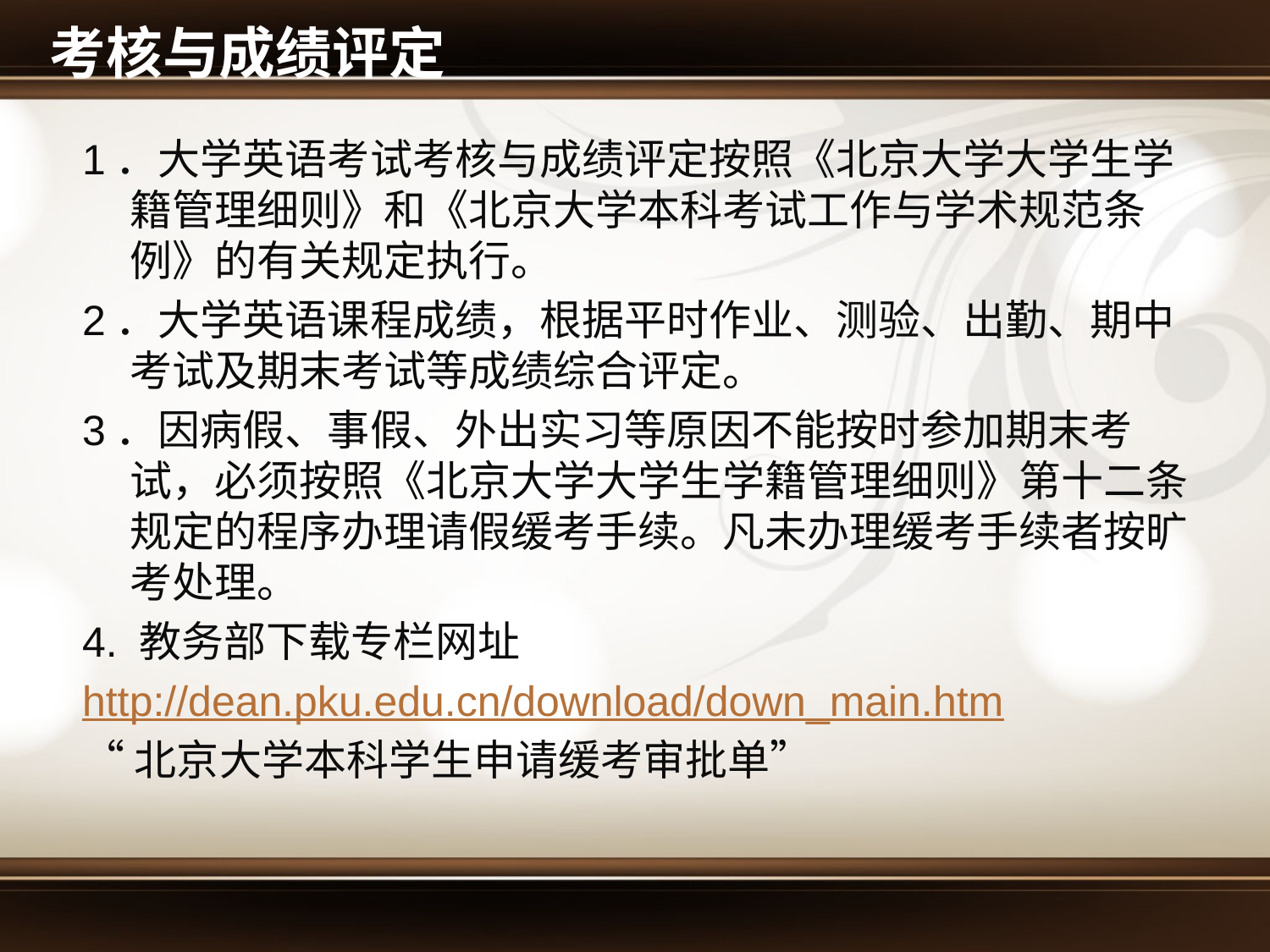

# 考核与成绩评定
1．大学英语考试考核与成绩评定按照《北京大学大学生学籍管理细则》和《北京大学本科考试工作与学术规范条例》的有关规定执行。
2．大学英语课程成绩，根据平时作业、测验、出勤、期中考试及期末考试等成绩综合评定。
3．因病假、事假、外出实习等原因不能按时参加期末考试，必须按照《北京大学大学生学籍管理细则》第十二条规定的程序办理请假缓考手续。凡未办理缓考手续者按旷考处理。
4. 教务部下载专栏网址
http://dean.pku.edu.cn/download/down_main.htm
“北京大学本科学生申请缓考审批单”